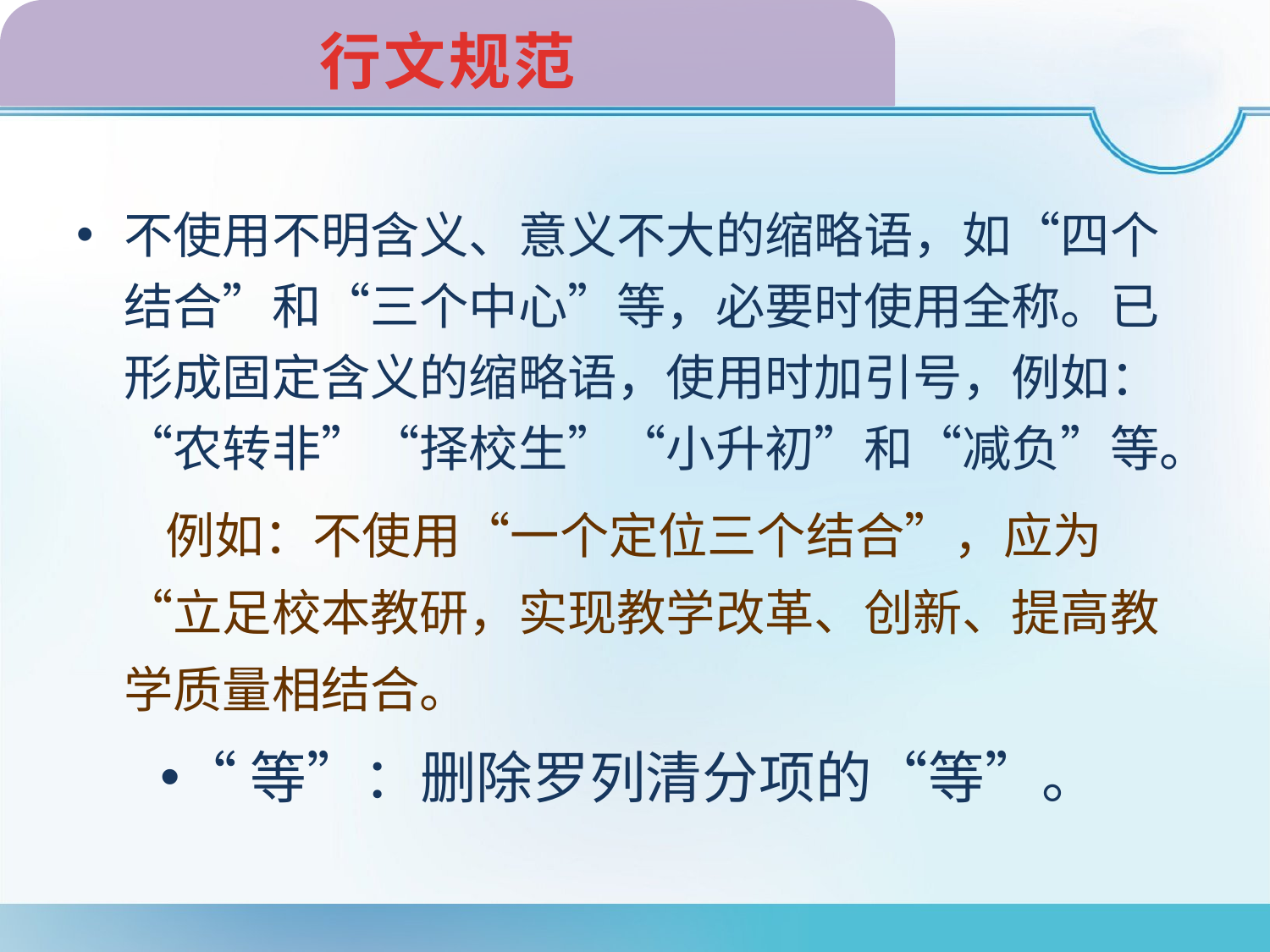

行文规范
不使用不明含义、意义不大的缩略语，如“四个结合”和“三个中心”等，必要时使用全称。已形成固定含义的缩略语，使用时加引号，例如：“农转非”“择校生”“小升初”和“减负”等。
       例如：不使用“一个定位三个结合”，应为“立足校本教研，实现教学改革、创新、提高教学质量相结合。
“等”：删除罗列清分项的“等”。